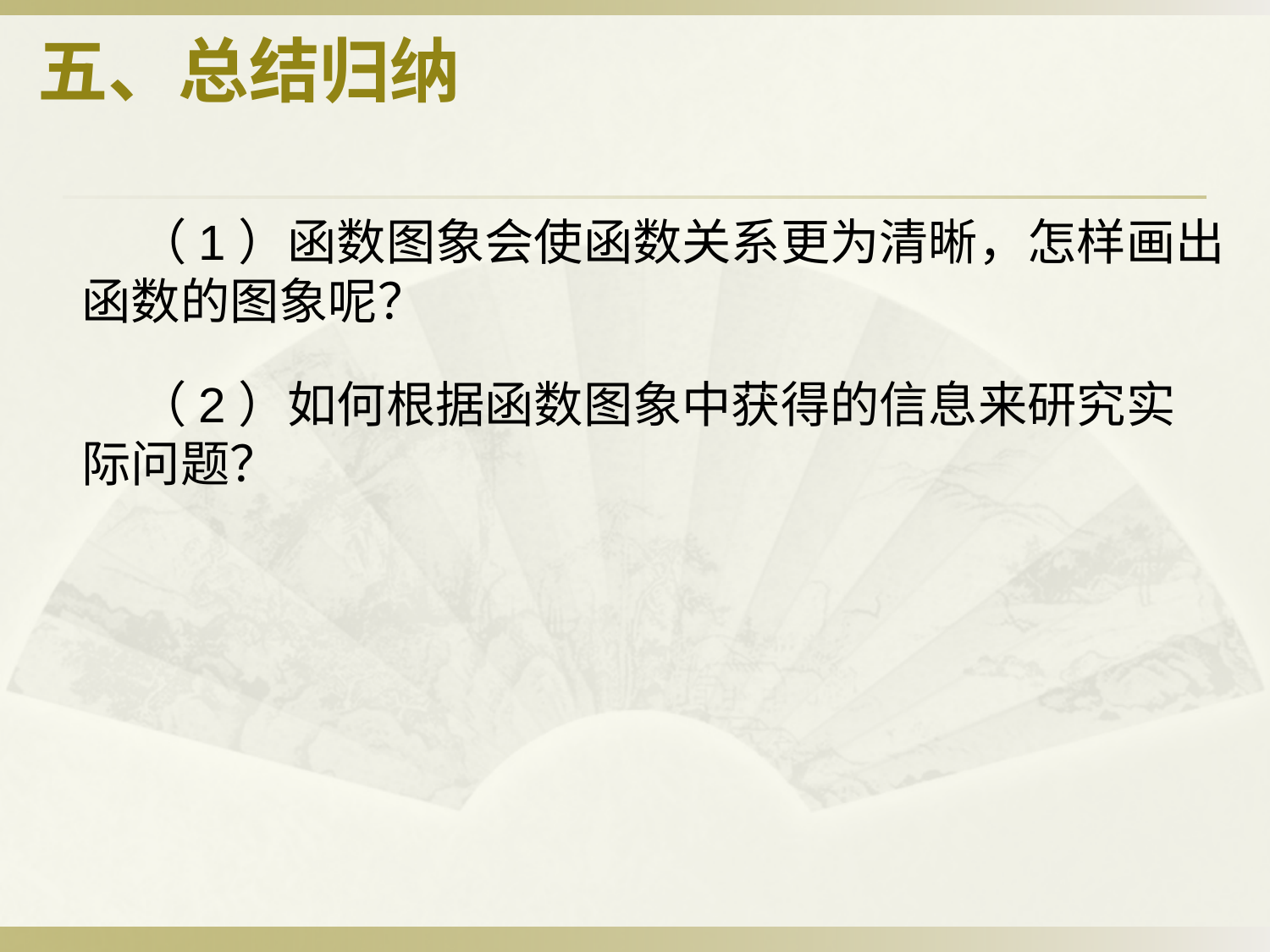

五、总结归纳
    （1）函数图象会使函数关系更为清晰，怎样画出函数的图象呢？
    （2）如何根据函数图象中获得的信息来研究实际问题？